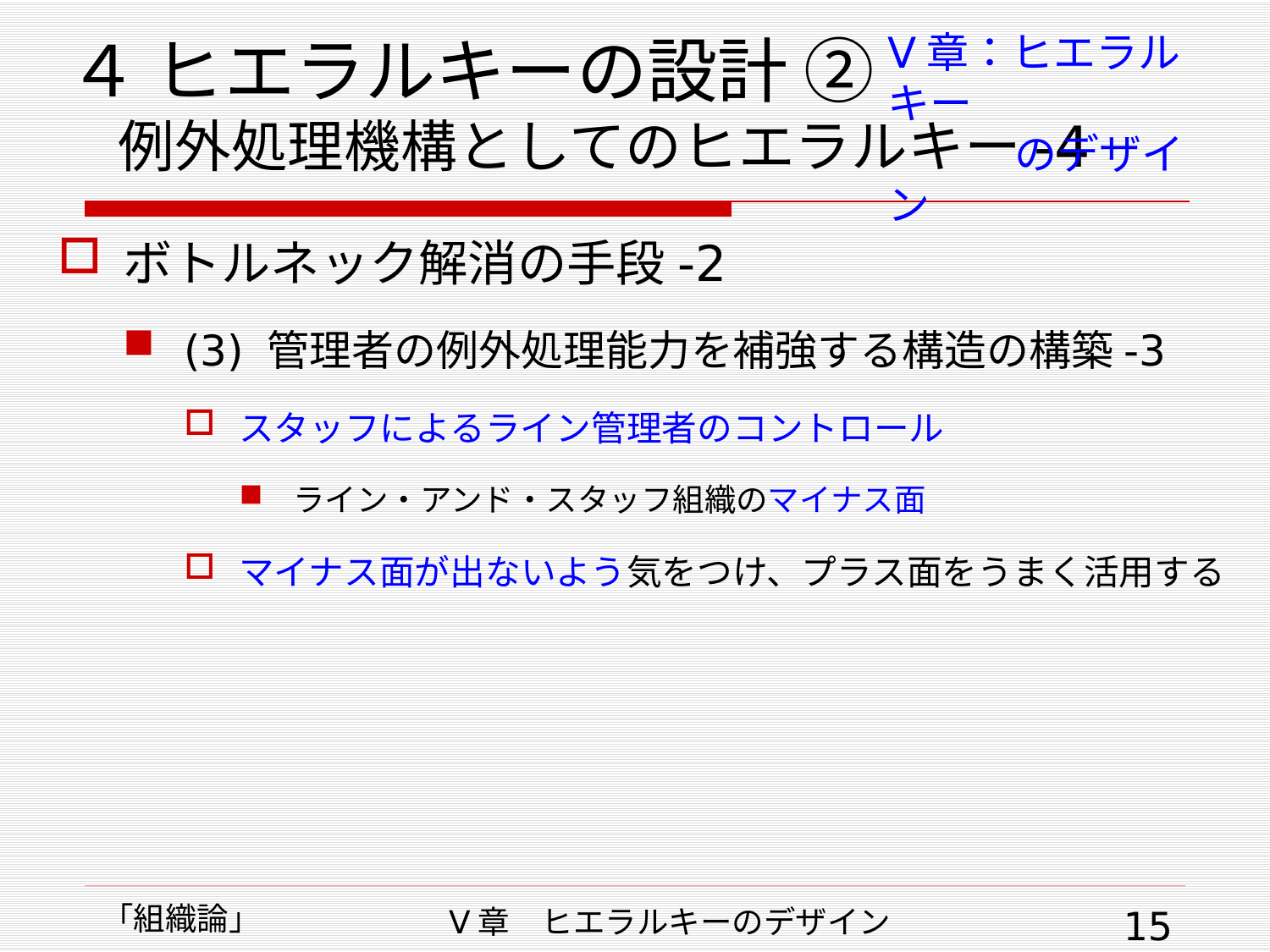

# ４ ヒエラルキーの設計 ② 例外処理機構としてのヒエラルキー-4
V章：ヒエラルキー
　　　のデザイン
ボトルネック解消の手段-2
(3) 管理者の例外処理能力を補強する構造の構築-3
スタッフによるライン管理者のコントロール
ライン・アンド・スタッフ組織のマイナス面
マイナス面が出ないよう気をつけ、プラス面をうまく活用する
「組織論」
V章　ヒエラルキーのデザイン
15